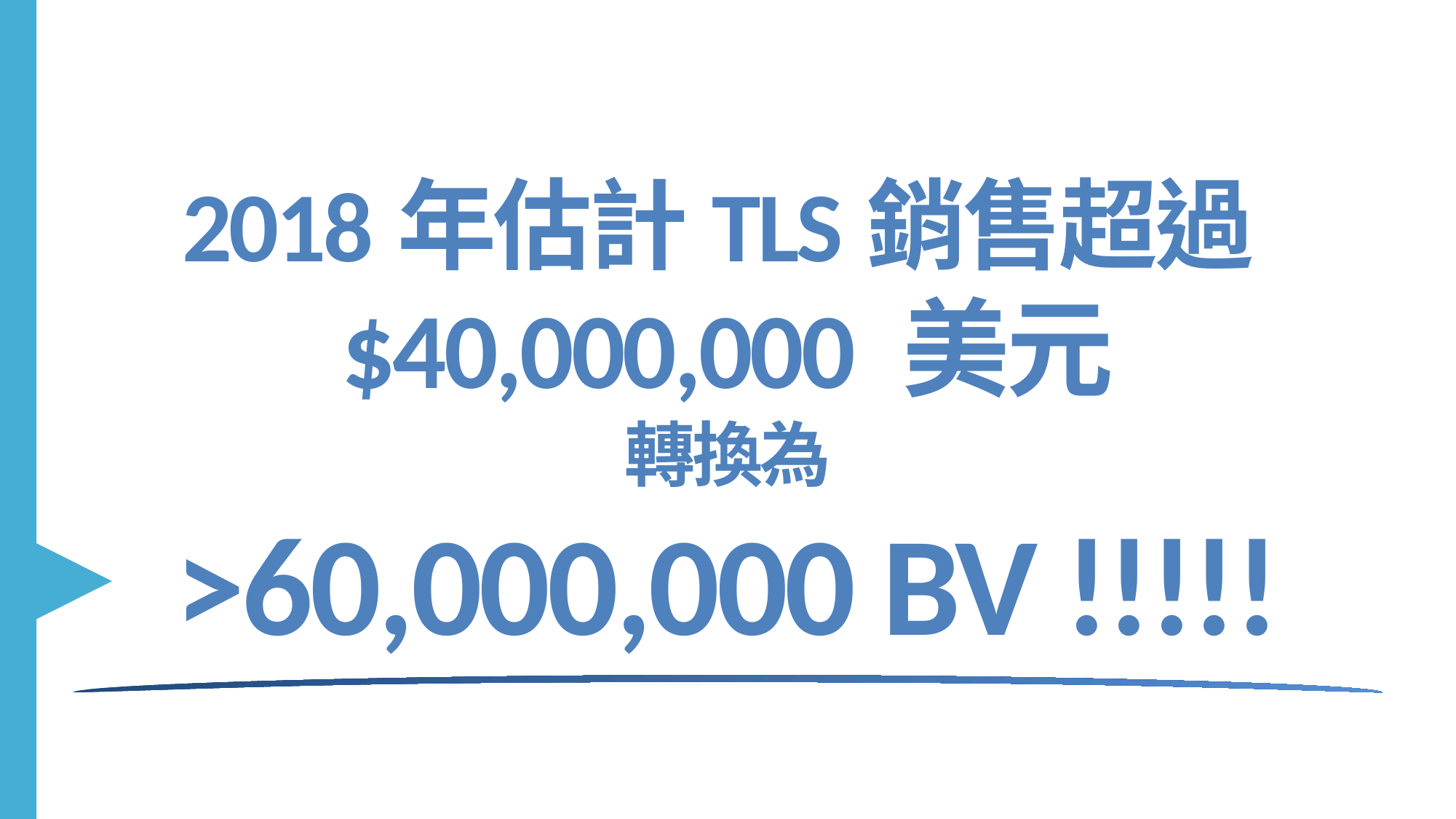

2018年估計TLS銷售超過
$40,000,000 美元
轉換為
>60,000,000 BV !!!!!